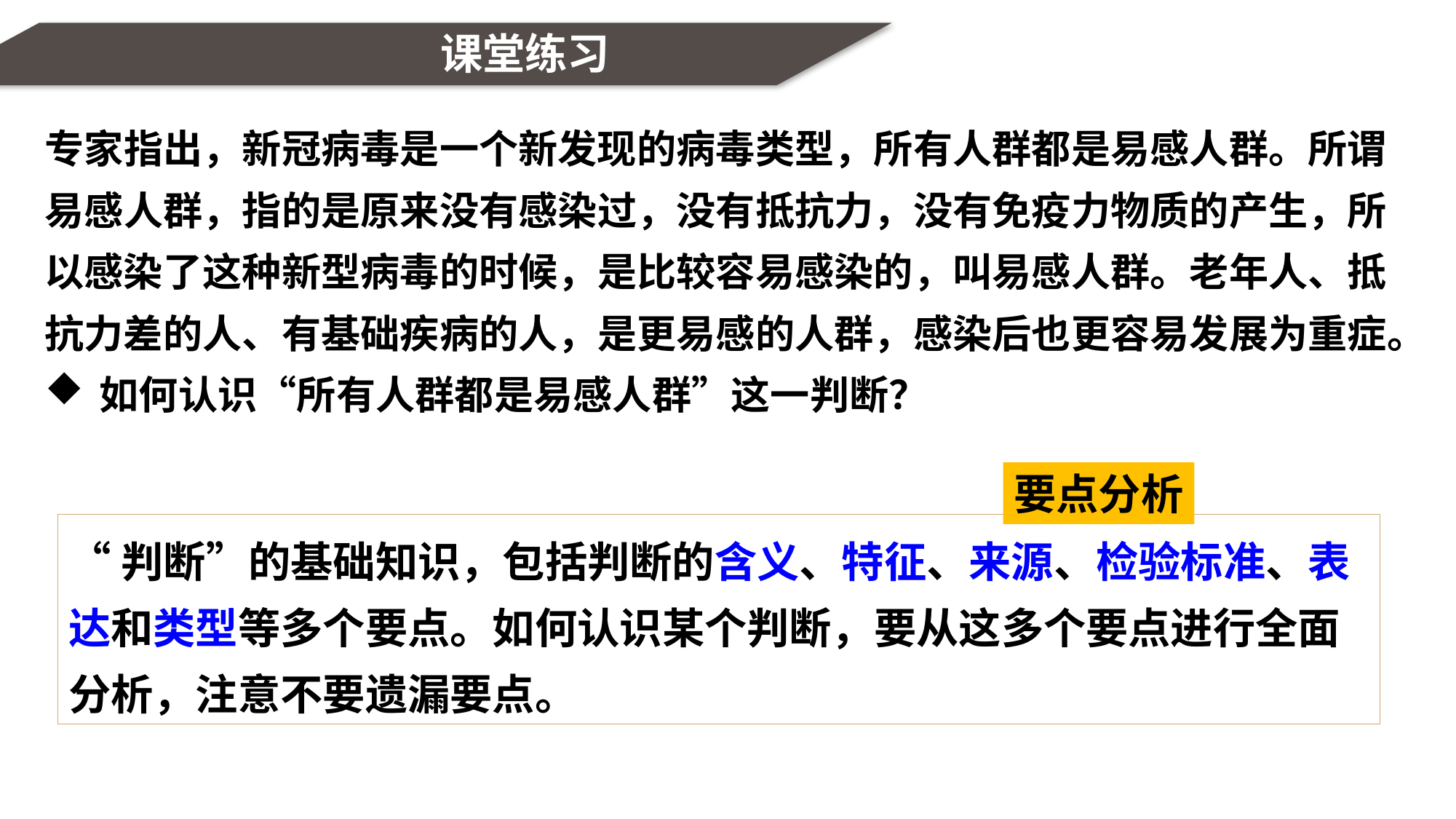

课堂练习

02
新发展理念
专家指出，新冠病毒是一个新发现的病毒类型，所有人群都是易感人群。所谓易感人群，指的是原来没有感染过，没有抵抗力，没有免疫力物质的产生，所以感染了这种新型病毒的时候，是比较容易感染的，叫易感人群。老年人、抵抗力差的人、有基础疾病的人，是更易感的人群，感染后也更容易发展为重症。
如何认识“所有人群都是易感人群”这一判断？
要点分析
“判断”的基础知识，包括判断的含义、特征、来源、检验标准、表达和类型等多个要点。如何认识某个判断，要从这多个要点进行全面分析，注意不要遗漏要点。